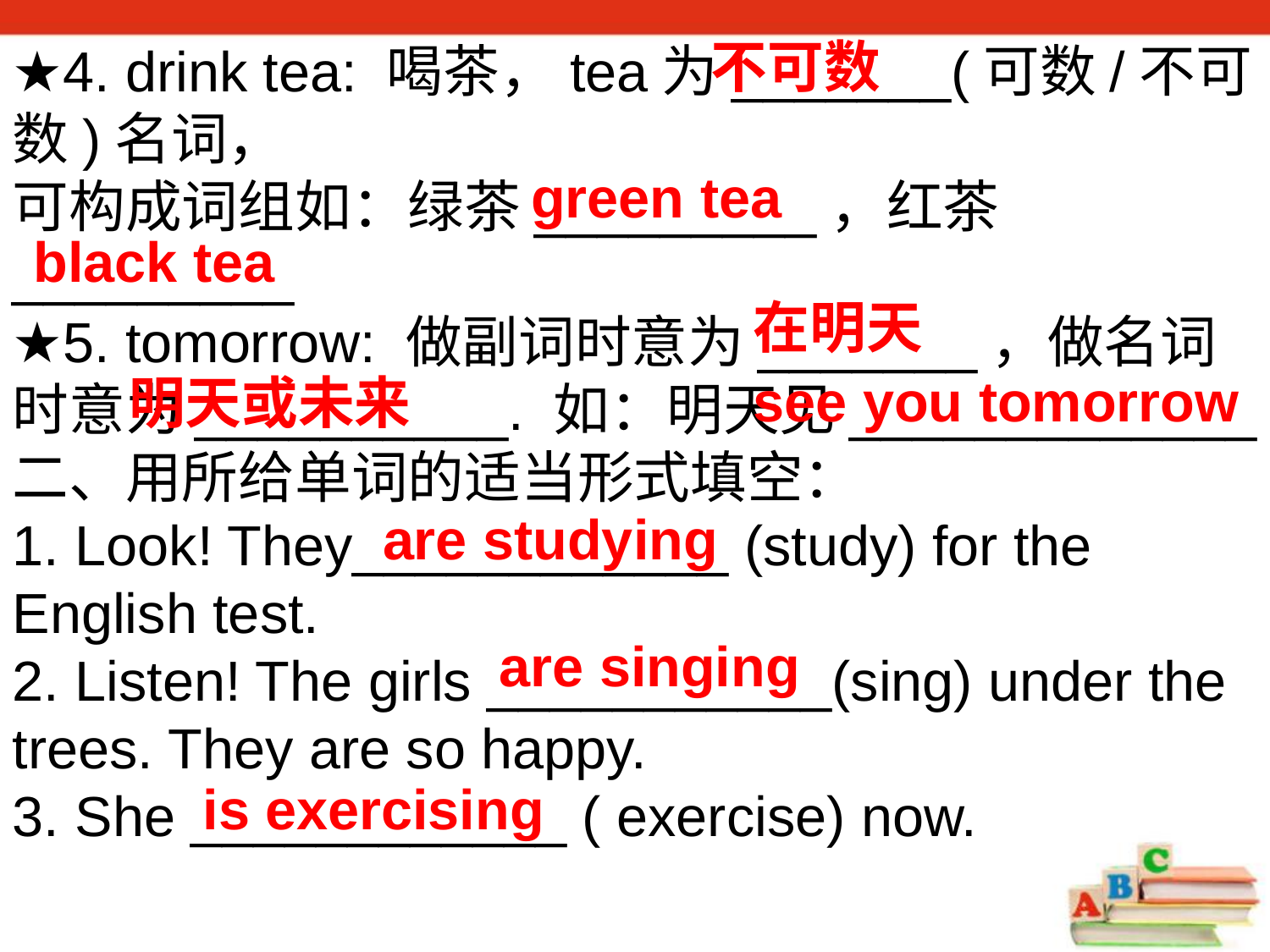

不可数
★4. drink tea: 喝茶，tea为_______(可数/不可数)名词，
可构成词组如：绿茶_________，红茶 _________
★5. tomorrow: 做副词时意为_______，做名词时意为__________. 如：明天见_____________
二、用所给单词的适当形式填空：
1. Look! They____________ (study) for the English test.
2. Listen! The girls ___________(sing) under the trees. They are so happy.
3. She ____________ ( exercise) now.
green tea
black tea
在明天
see you tomorrow
明天或未来
are studying
are singing
is exercising